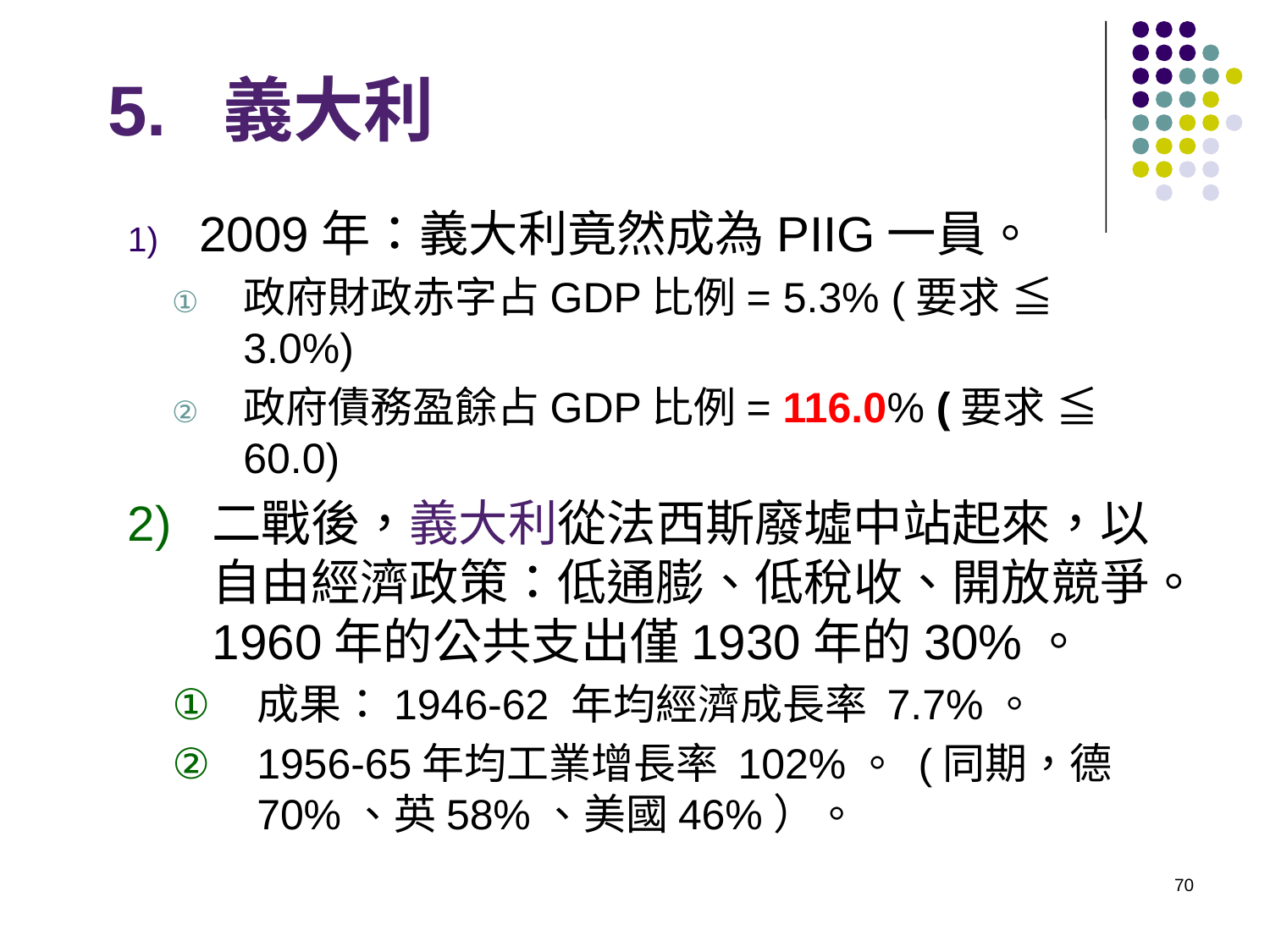

5.  義大利
2009年：義大利竟然成為PIIG一員。
政府財政赤字占GDP比例= 5.3% (要求 ≦ 3.0%)
政府債務盈餘占GDP比例= 116.0% (要求 ≦ 60.0)
二戰後，義大利從法西斯廢墟中站起來，以自由經濟政策：低通膨、低稅收、開放競爭。1960年的公共支出僅1930年的30%。
成果：1946-62 年均經濟成長率 7.7%。
1956-65年均工業增長率 102%。 (同期，德70%、英58%、美國46%）。
70